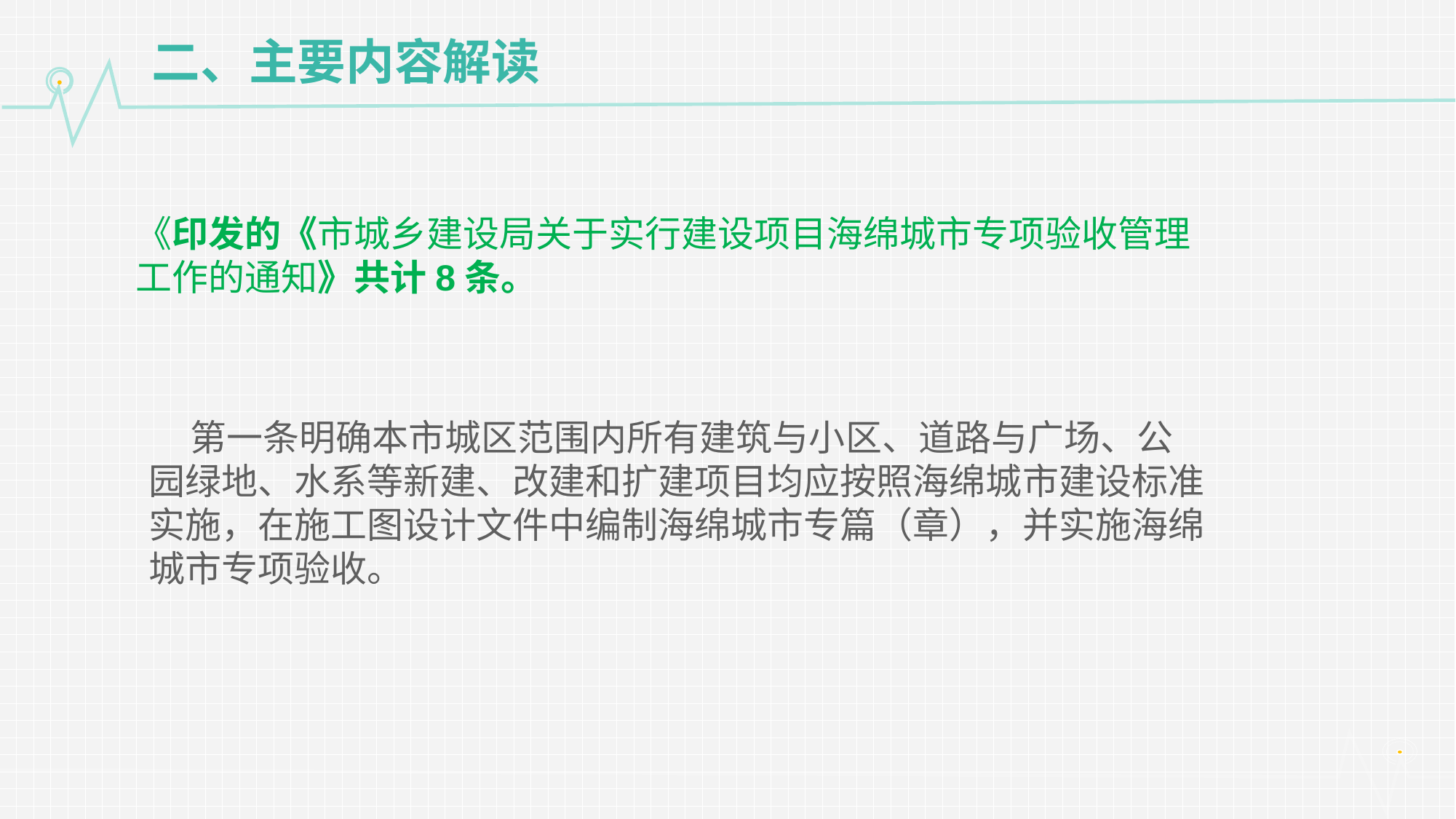

# 二、主要内容解读
《印发的《市城乡建设局关于实行建设项目海绵城市专项验收管理工作的通知》共计8条。

    第一条明确本市城区范围内所有建筑与小区、道路与广场、公园绿地、水系等新建、改建和扩建项目均应按照海绵城市建设标准实施，在施工图设计文件中编制海绵城市专篇（章），并实施海绵城市专项验收。